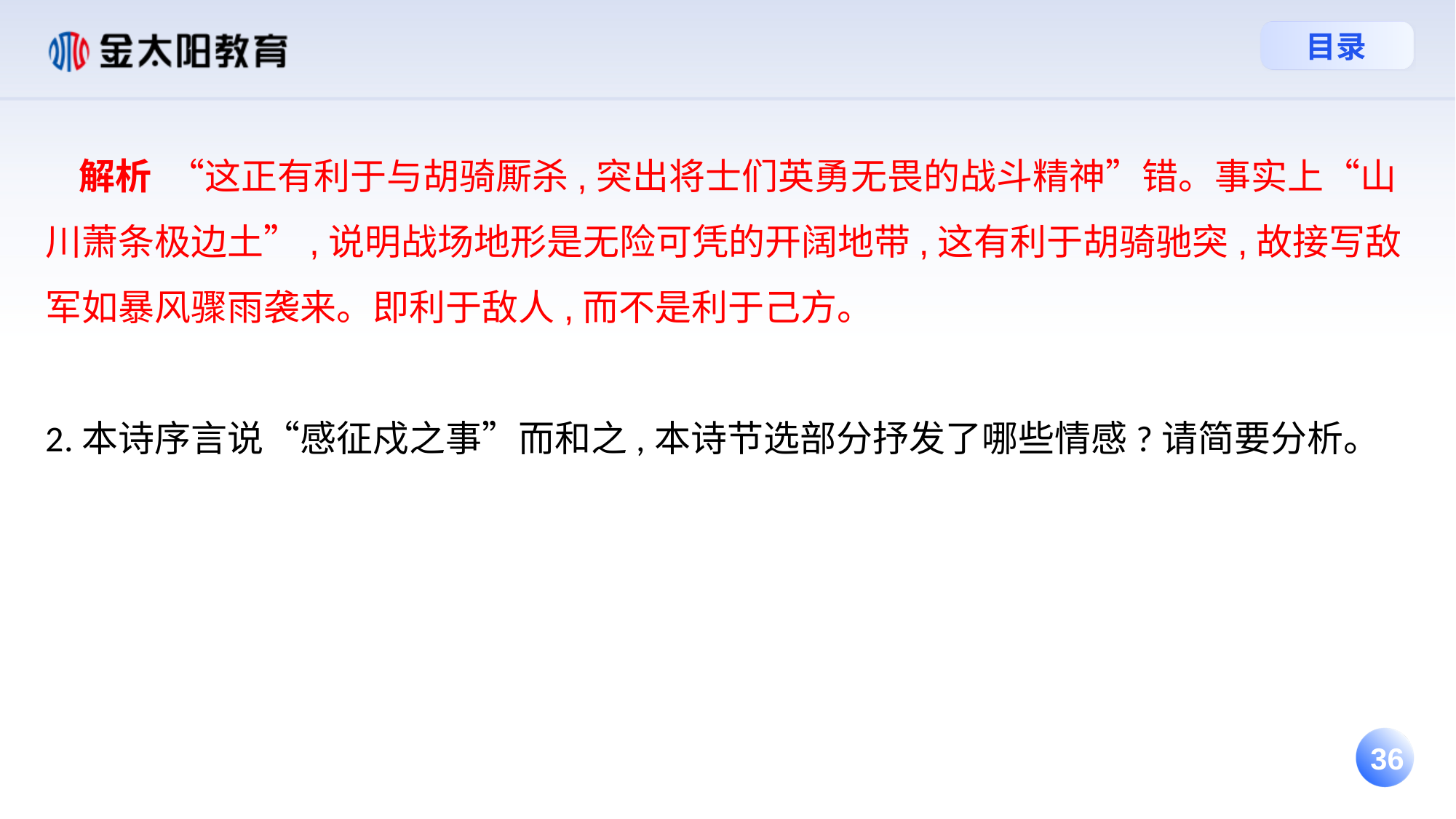

解析  “这正有利于与胡骑厮杀,突出将士们英勇无畏的战斗精神”错。事实上“山川萧条极边土”,说明战场地形是无险可凭的开阔地带,这有利于胡骑驰突,故接写敌军如暴风骤雨袭来。即利于敌人,而不是利于己方。

2.本诗序言说“感征戍之事”而和之,本诗节选部分抒发了哪些情感?请简要分析。